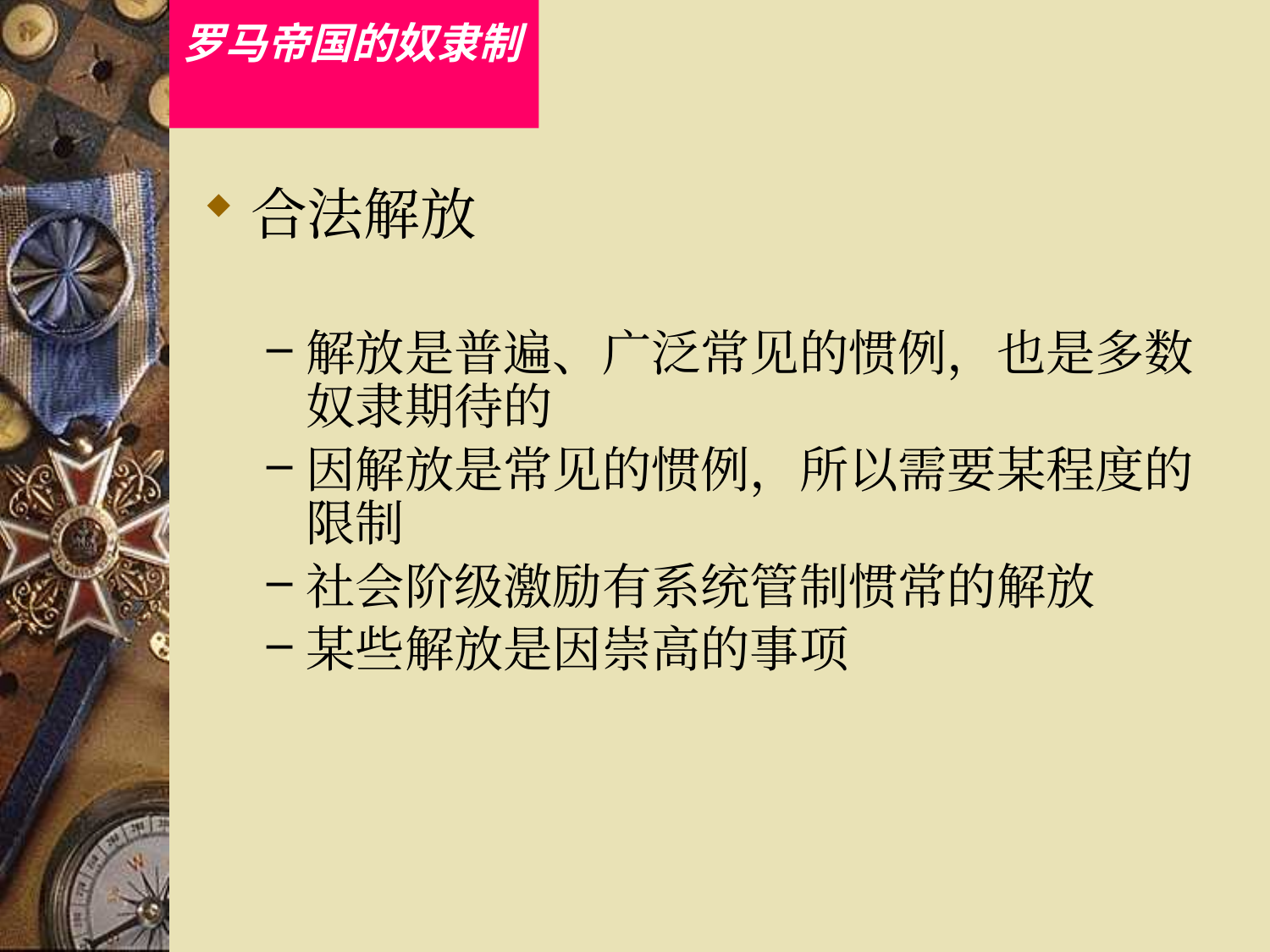

# 罗马帝国的奴隶制
合法解放

解放是普遍、广泛常见的惯例，也是多数奴隶期待的
因解放是常见的惯例，所以需要某程度的限制
社会阶级激励有系统管制惯常的解放
某些解放是因崇高的事项